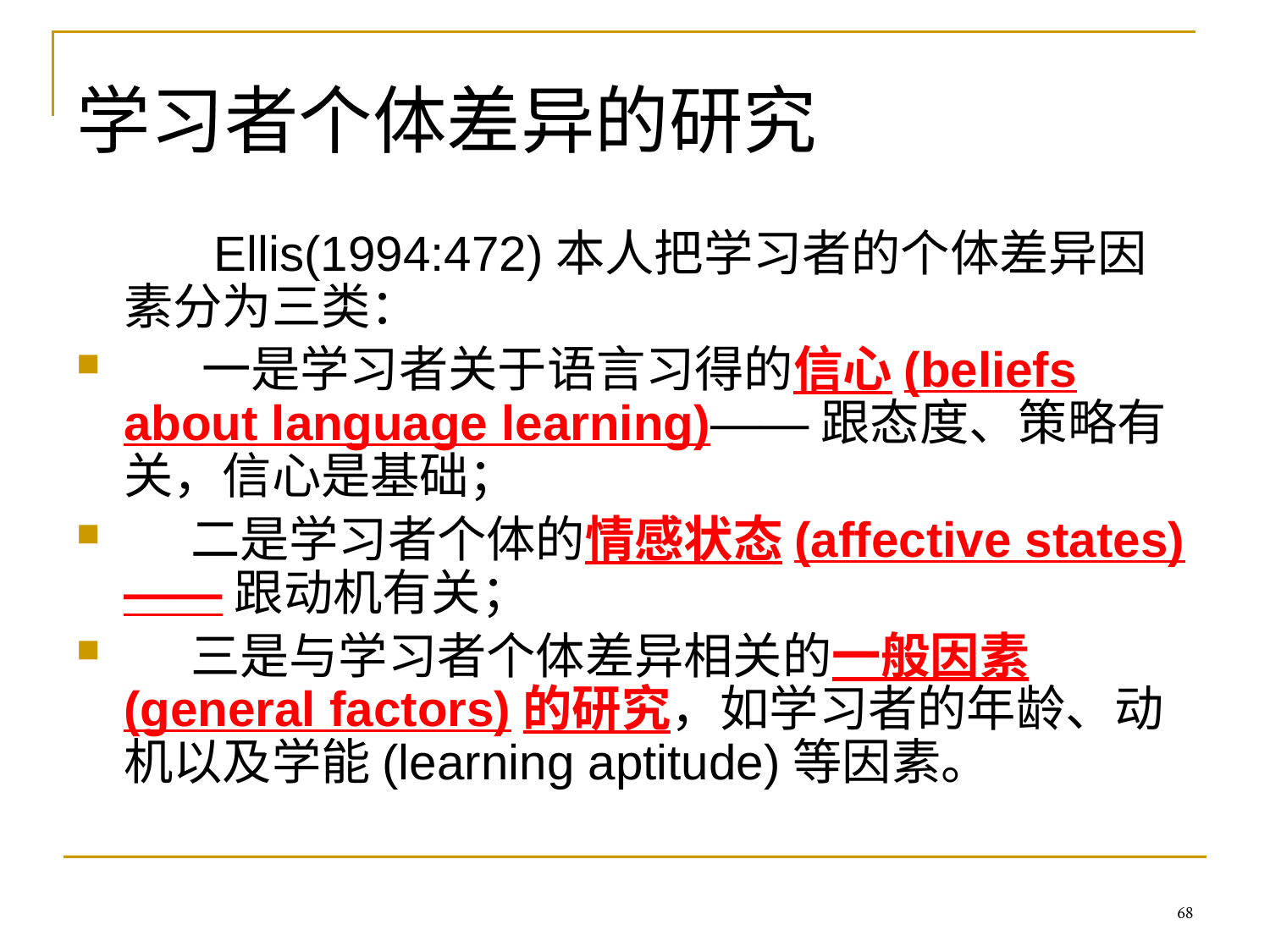

# 学习者个体差异的研究
          Ellis(1994:472)本人把学习者的个体差异因素分为三类：
      一是学习者关于语言习得的信心(beliefs about language learning)——跟态度、策略有关，信心是基础；
     二是学习者个体的情感状态(affective states)——跟动机有关；
     三是与学习者个体差异相关的一般因素(general factors)的研究，如学习者的年龄、动机以及学能(learning aptitude)等因素。

68